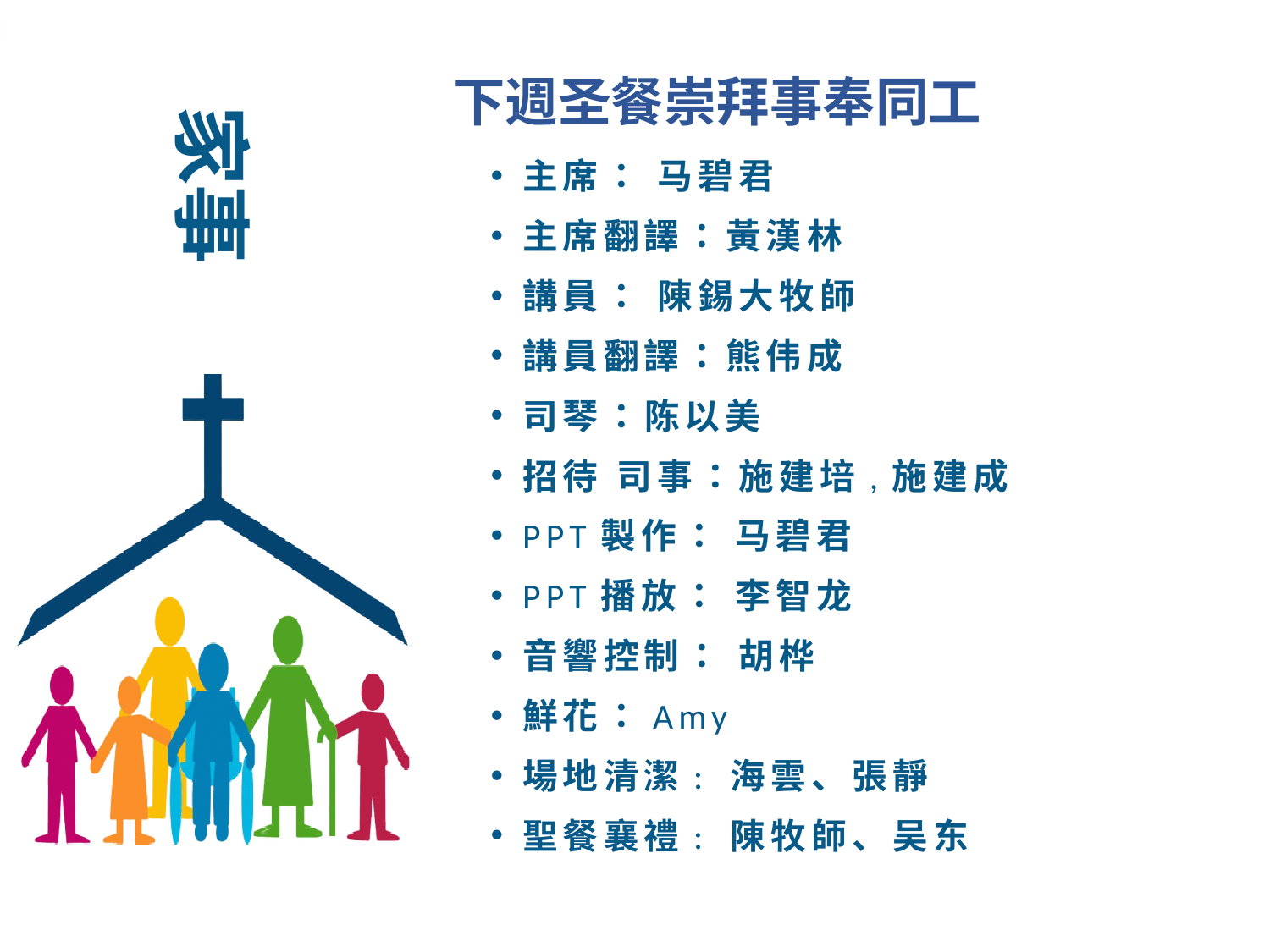

下週圣餐崇拜事奉同工
主席： 马碧君
主席翻譯：黃漢林
講員： 陳錫大牧師
講員翻譯：熊伟成
司琴：陈以美
招待 司事：施建培,施建成
PPT製作： 马碧君
PPT播放： 李智龙
音響控制： 胡桦
鮮花：Amy
場地清潔: 海雲、張靜
聖餐襄禮: 陳牧師、吴东